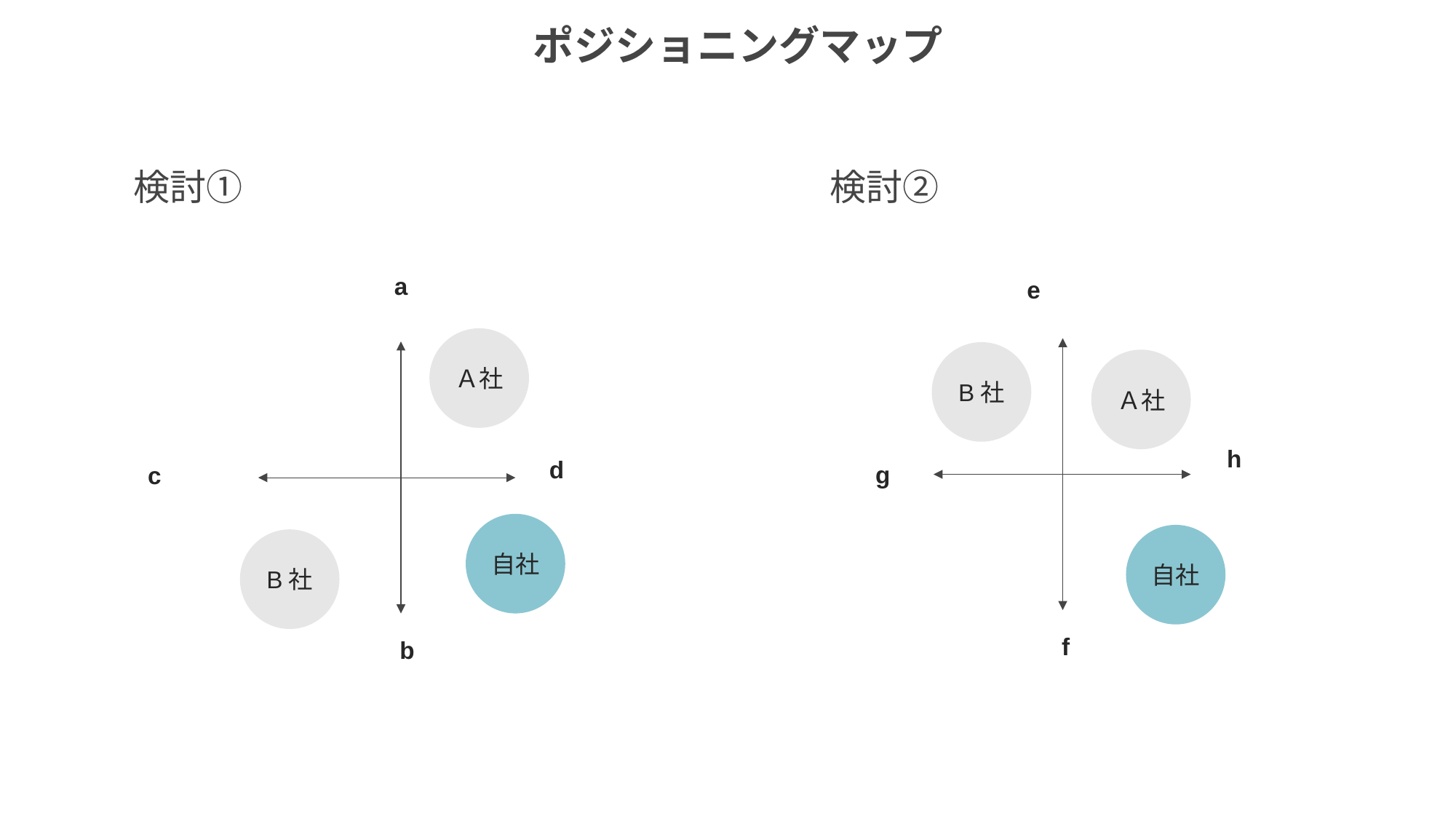

ポジショニングマップ
検討①
検討②
a
e
Ａ社
B社
Ａ社

h
d
g
c
自社
自社
B社
f
b